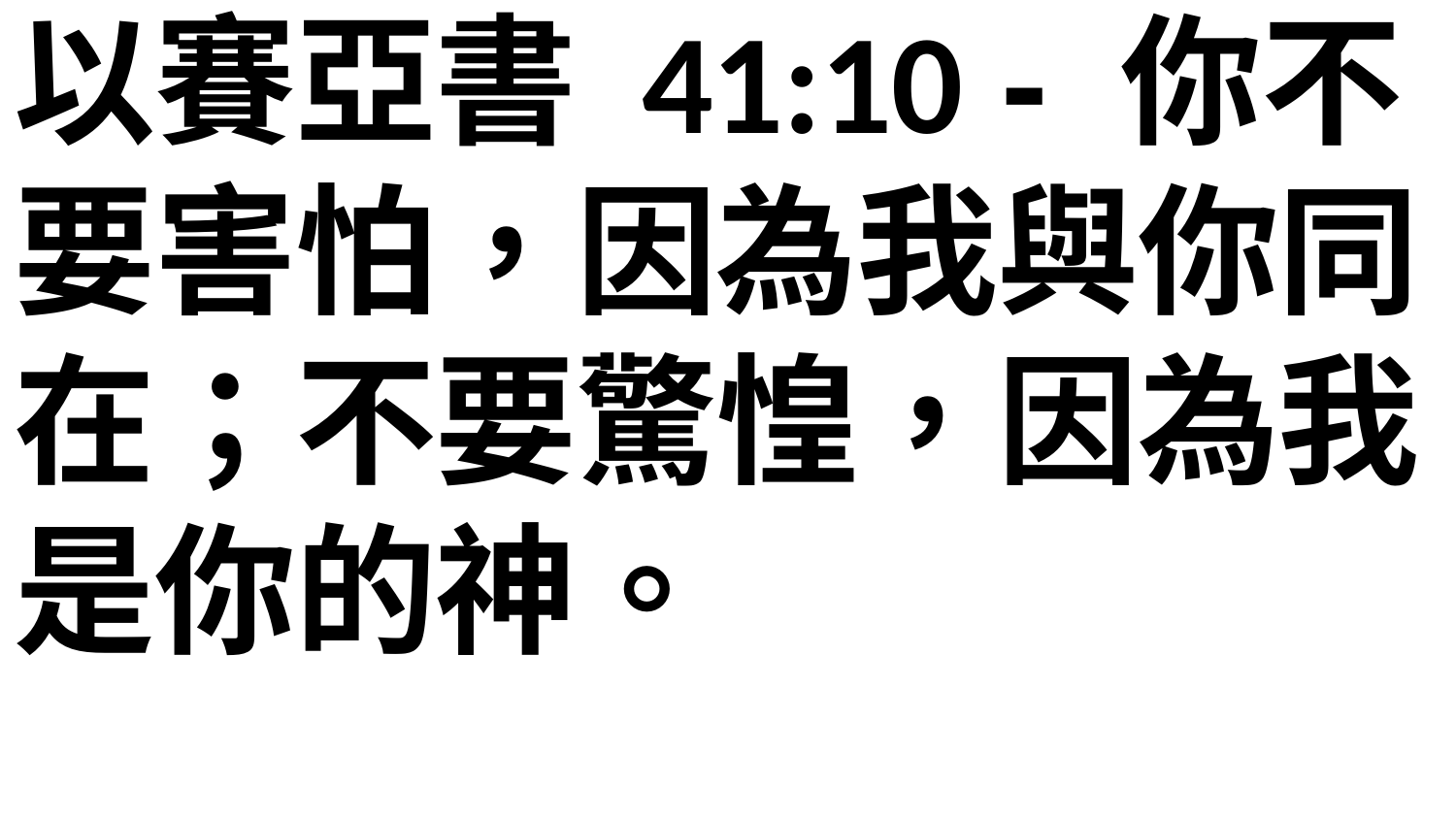

以賽亞書 41:10 - 你不要害怕，因為我與你同在；不要驚惶，因為我是你的神。

我必堅固你，我必幫助你，我必用我公義的右手扶持你。